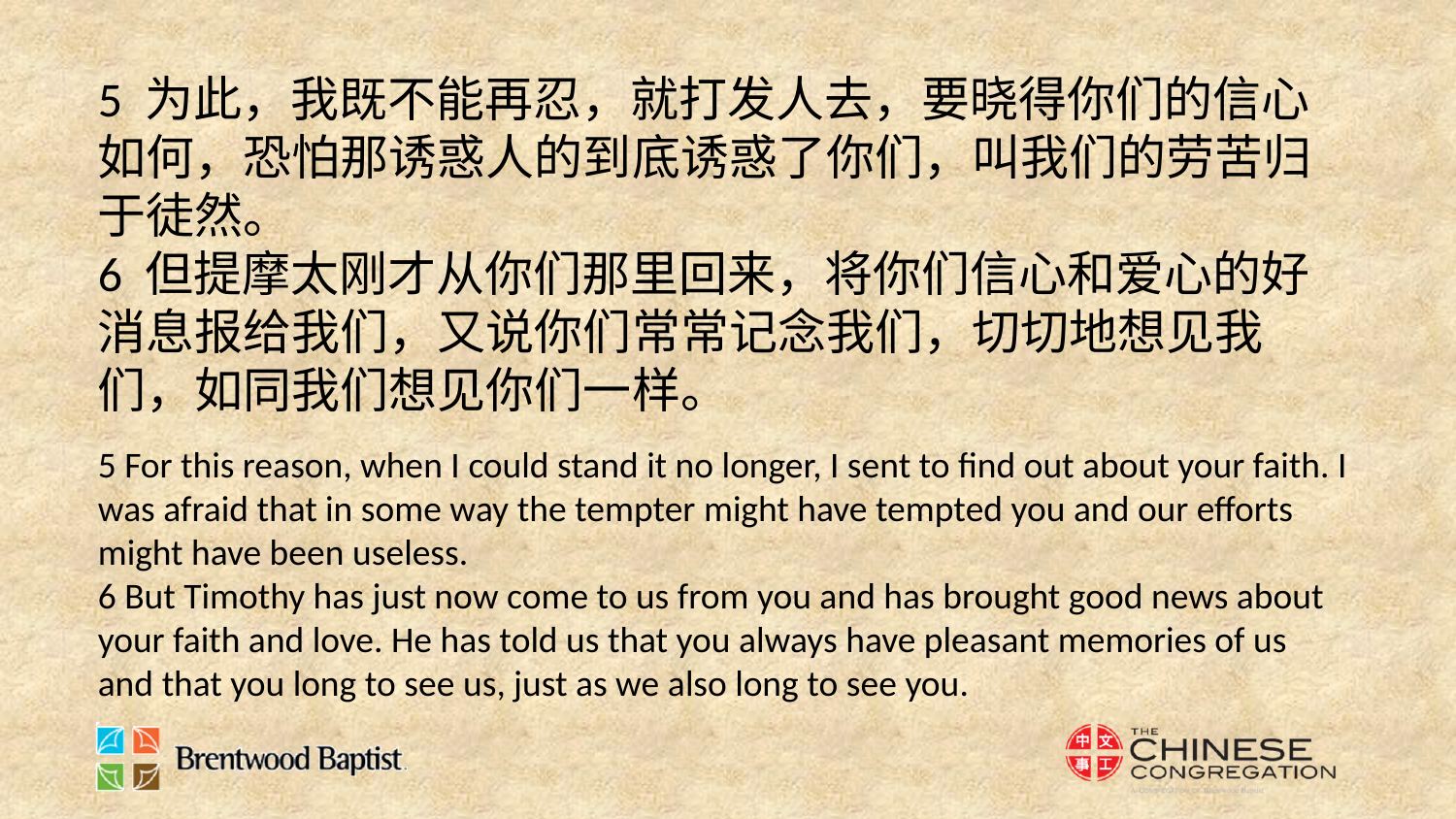

5 为此，我既不能再忍，就打发人去，要晓得你们的信心如何，恐怕那诱惑人的到底诱惑了你们，叫我们的劳苦归于徒然。
6 但提摩太刚才从你们那里回来，将你们信心和爱心的好消息报给我们，又说你们常常记念我们，切切地想见我们，如同我们想见你们一样。

5 For this reason, when I could stand it no longer, I sent to find out about your faith. I was afraid that in some way the tempter might have tempted you and our efforts might have been useless.
6 But Timothy has just now come to us from you and has brought good news about your faith and love. He has told us that you always have pleasant memories of us and that you long to see us, just as we also long to see you.